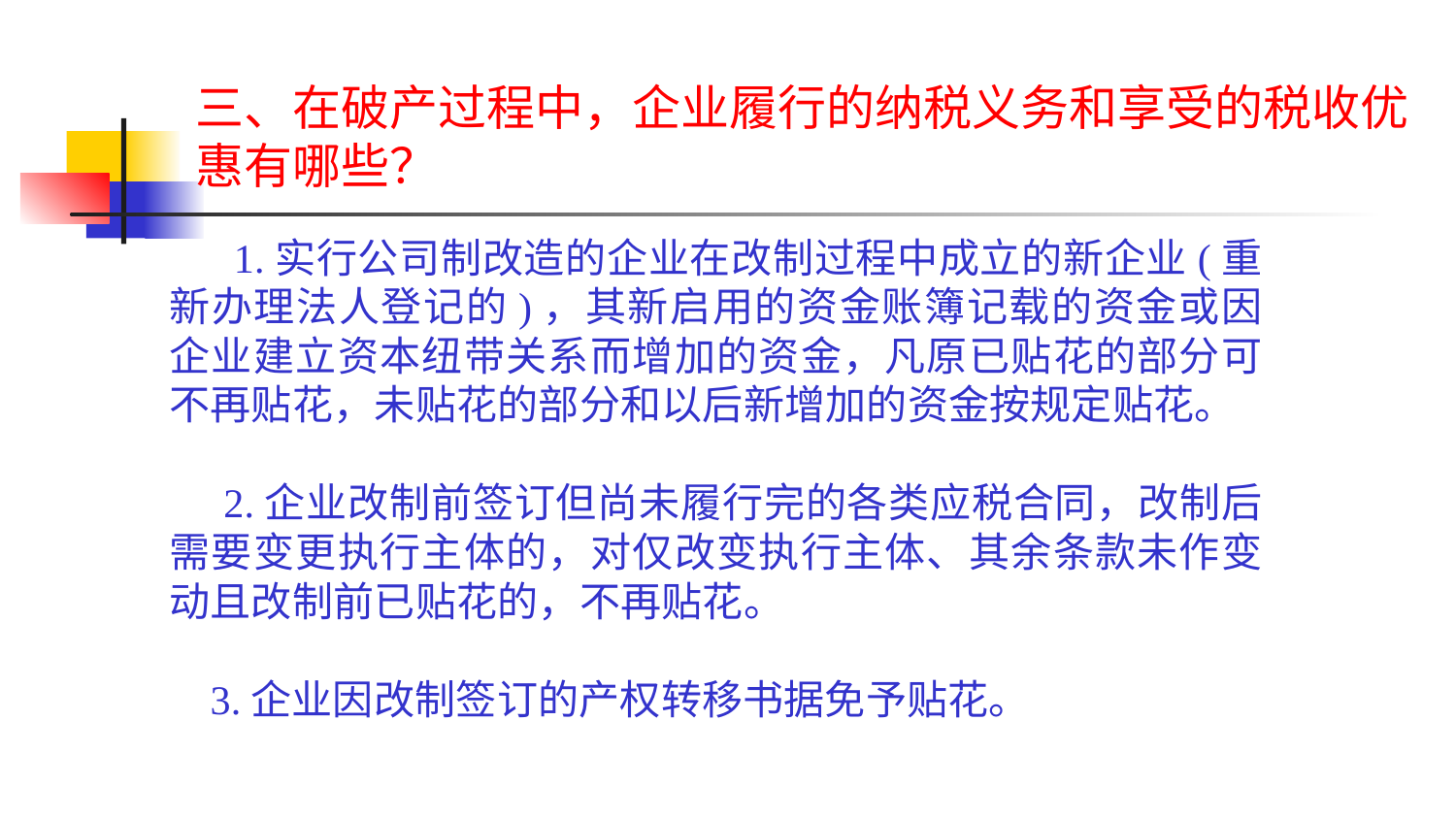

# 三、在破产过程中，企业履行的纳税义务和享受的税收优惠有哪些？
      1.实行公司制改造的企业在改制过程中成立的新企业(重新办理法人登记的)，其新启用的资金账簿记载的资金或因企业建立资本纽带关系而增加的资金，凡原已贴花的部分可不再贴花，未贴花的部分和以后新增加的资金按规定贴花。

     2.企业改制前签订但尚未履行完的各类应税合同，改制后需要变更执行主体的，对仅改变执行主体、其余条款未作变动且改制前已贴花的，不再贴花。

    3.企业因改制签订的产权转移书据免予贴花。